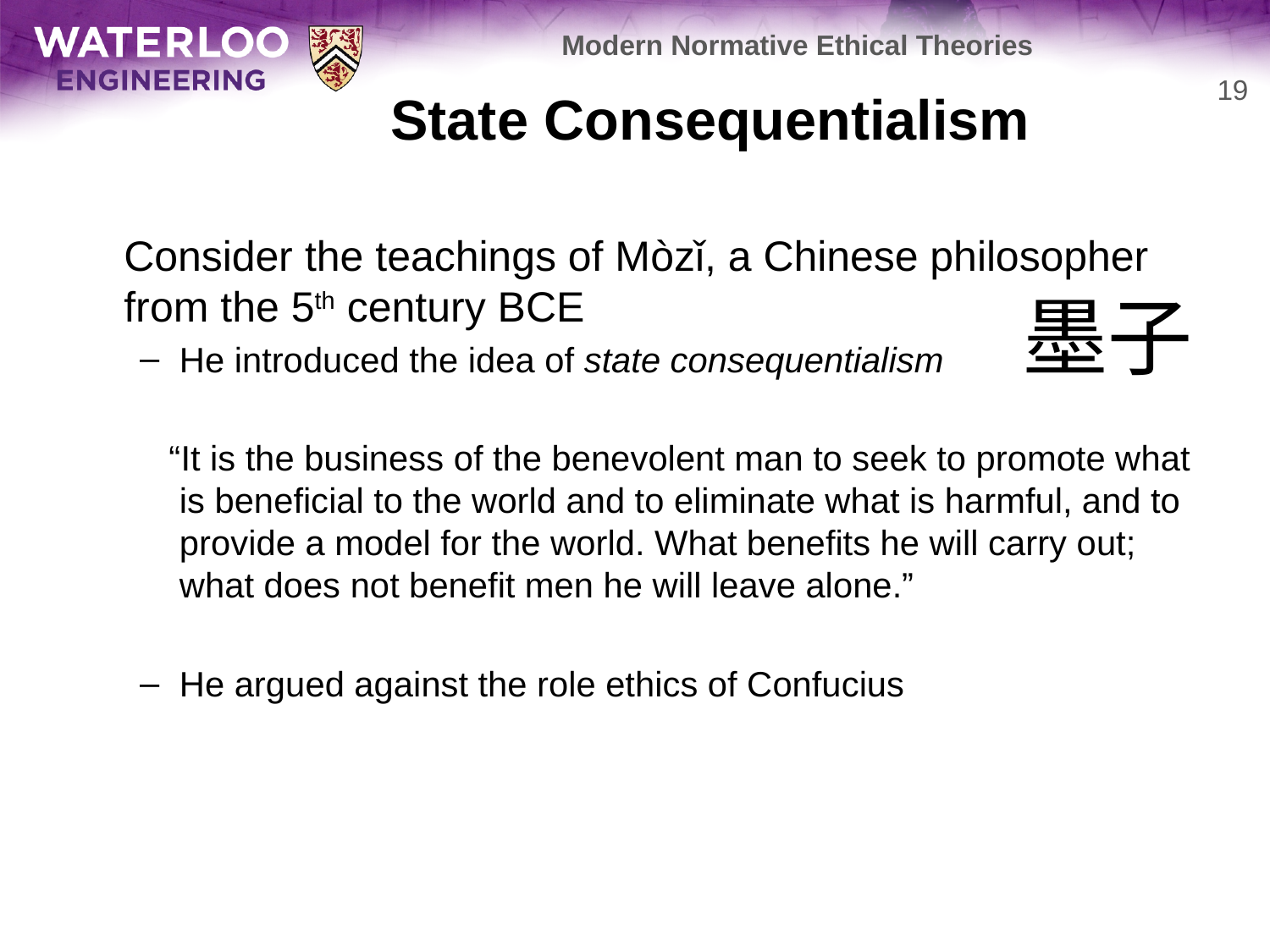

Modern Normative Ethical Theories
# State Consequentialism
19
	Consider the teachings of Mòzǐ, a Chinese philosopher from the 5th century BCE
He introduced the idea of state consequentialism

   “It is the business of the benevolent man to seek to promote what is beneficial to the world and to eliminate what is harmful, and to provide a model for the world. What benefits he will carry out; what does not benefit men he will leave alone.”

He argued against the role ethics of Confucius
墨子